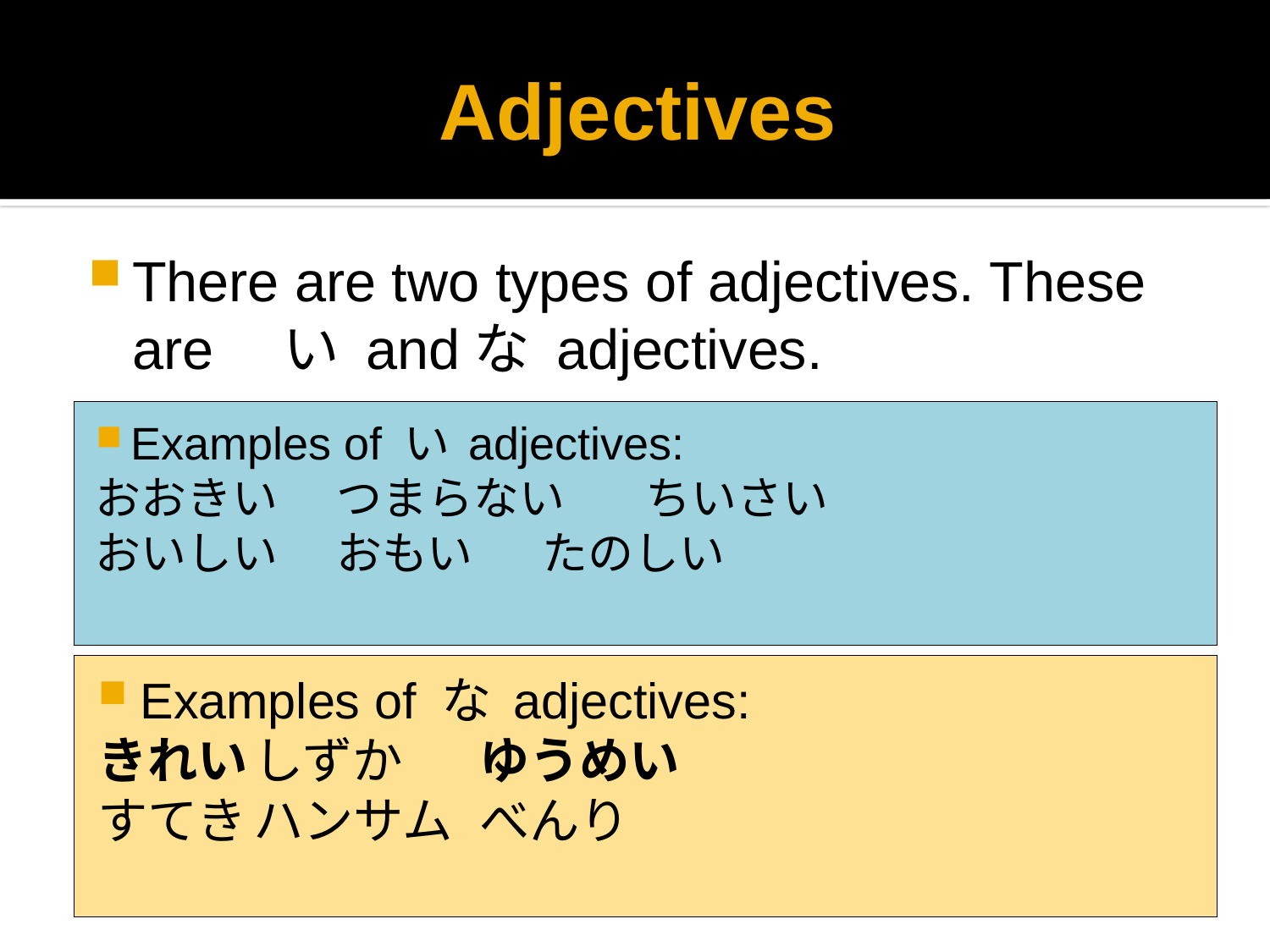

# Adjectives
There are two types of adjectives. These are　い andな adjectives.

Examples of い adjectives:
おおきい		つまらない	ちいさい
おいしい		おもい		たのしい

Examples of な adjectives:
きれい		しずか		ゆうめい
すてき		ハンサム		べんり